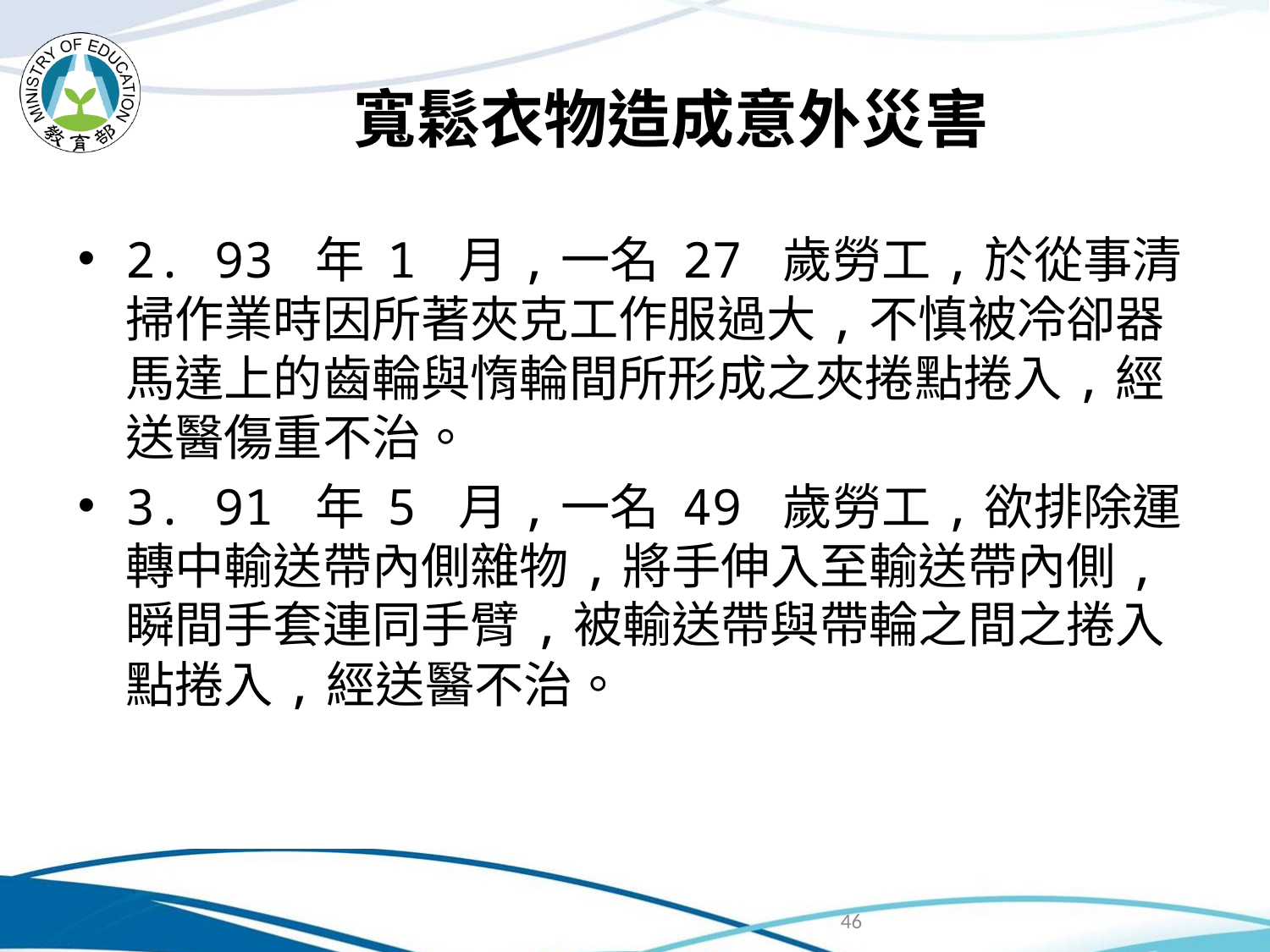

# 寬鬆衣物造成意外災害
2. 93 年 1 月,一名 27 歲勞工,於從事清掃作業時因所著夾克工作服過大,不慎被冷卻器馬達上的齒輪與惰輪間所形成之夾捲點捲入,經送醫傷重不治。
3. 91 年 5 月,一名 49 歲勞工,欲排除運轉中輸送帶內側雜物,將手伸入至輸送帶內側,瞬間手套連同手臂,被輸送帶與帶輪之間之捲入點捲入,經送醫不治。

46